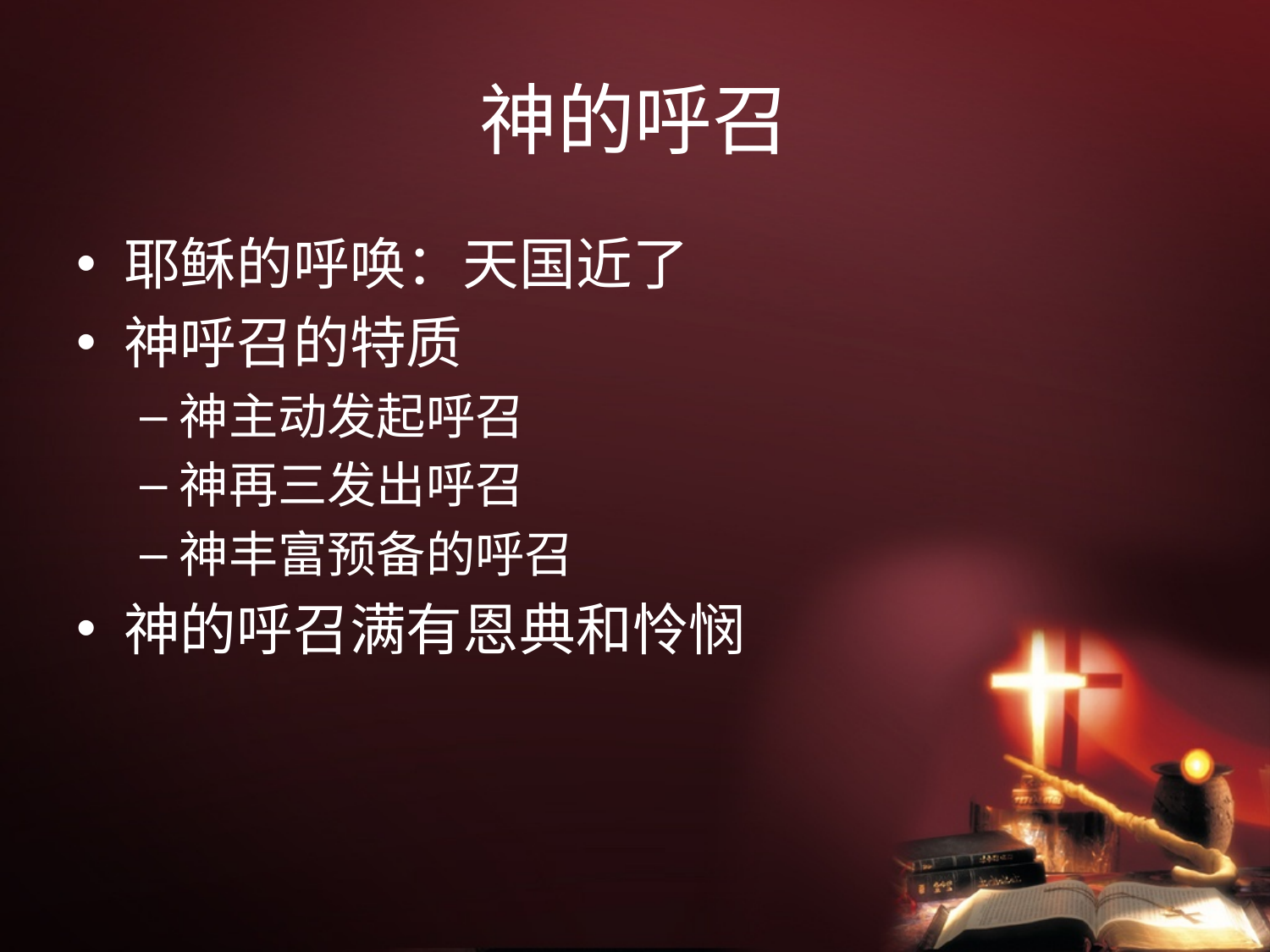

# 神的呼召
耶稣的呼唤：天国近了
神呼召的特质
神主动发起呼召
神再三发出呼召
神丰富预备的呼召
神的呼召满有恩典和怜悯